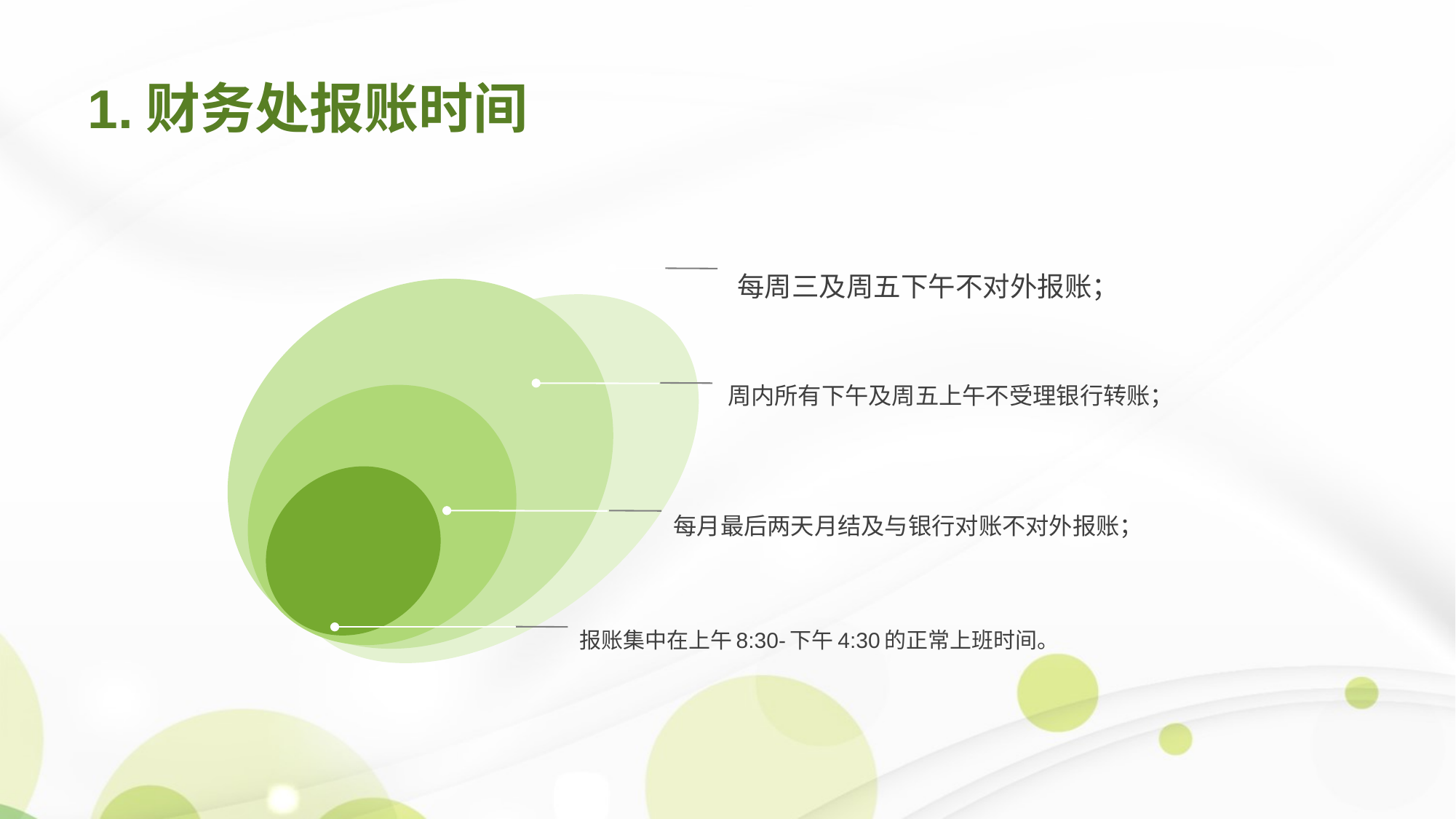

1.财务处报账时间
每周三及周五下午不对外报账；

周内所有下午及周五上午不受理银行转账；

每月最后两天月结及与银行对账不对外报账；
报账集中在上午8:30-下午4:30的正常上班时间。